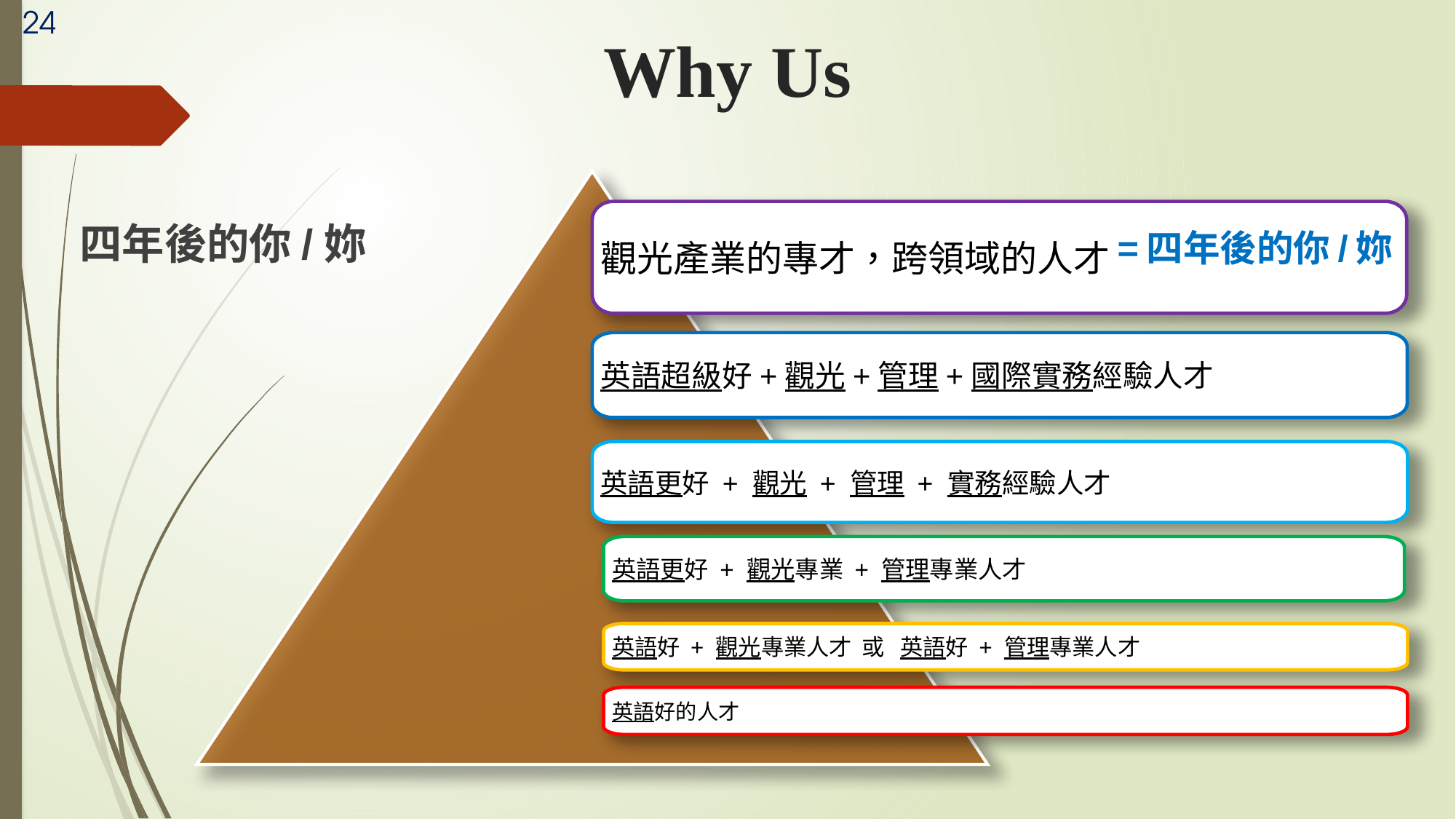

24
Why Us

觀光產業的專才，跨領域的人才
四年後的你/妳
=四年後的你/妳
英語超級好+觀光+管理+國際實務經驗人才
英語更好 + 觀光 + 管理 + 實務經驗人才
英語更好 + 觀光專業 + 管理專業人才
英語好 + 觀光專業人才  或   英語好 + 管理專業人才
英語好的人才